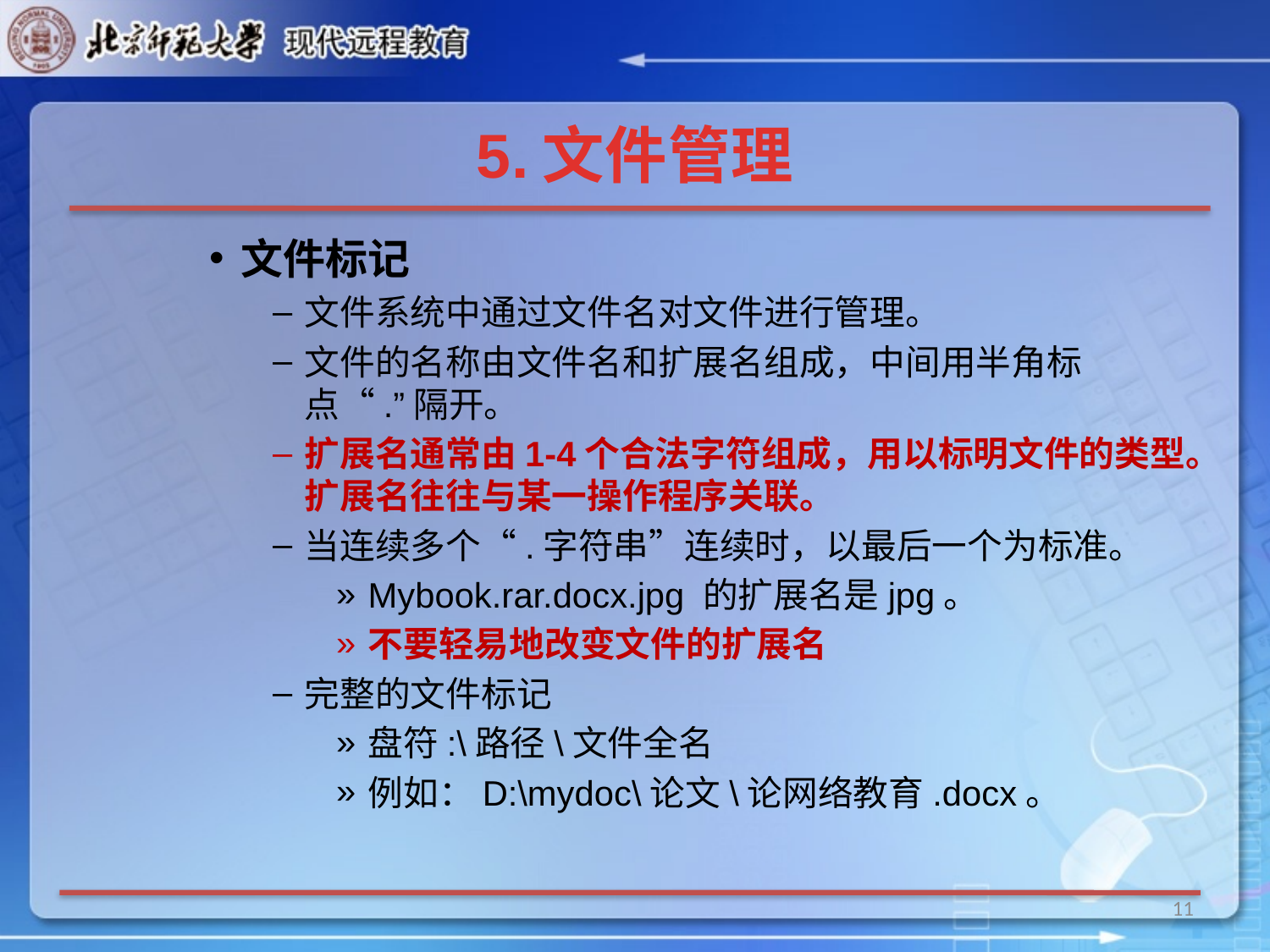

# 5.文件管理
文件标记
文件系统中通过文件名对文件进行管理。
文件的名称由文件名和扩展名组成，中间用半角标点“.”隔开。
扩展名通常由1-4个合法字符组成，用以标明文件的类型。扩展名往往与某一操作程序关联。
当连续多个“.字符串”连续时，以最后一个为标准。
Mybook.rar.docx.jpg 的扩展名是jpg。
不要轻易地改变文件的扩展名
完整的文件标记
盘符:\路径\文件全名
例如：D:\mydoc\论文\论网络教育.docx。
11